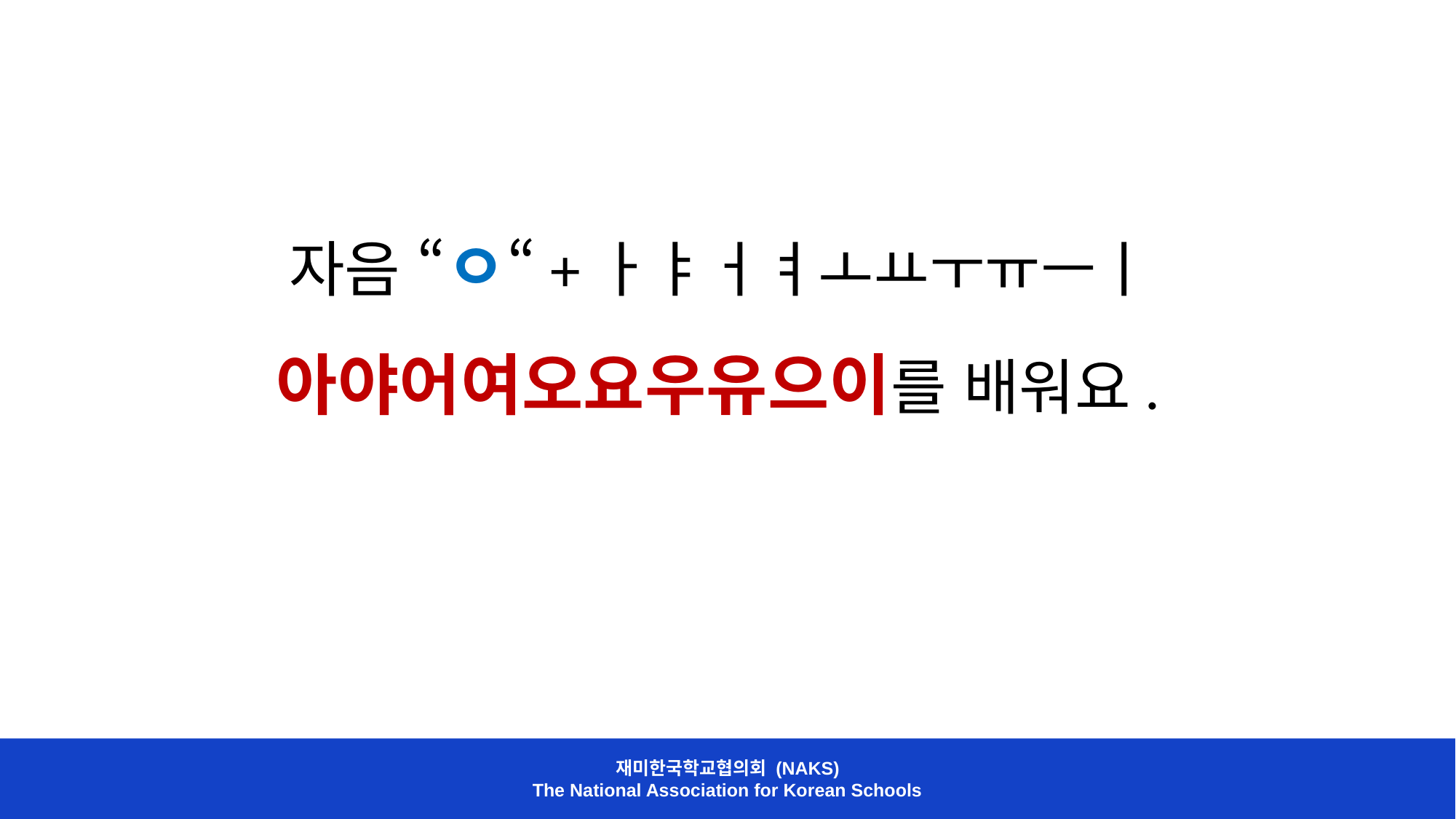

자음 “ㅇ“+ㅏㅑㅓㅕㅗㅛㅜㅠㅡㅣ
아야어여오요우유으이를 배워요.
재미한국학교협의회 (NAKS)
The National Association for Korean Schools